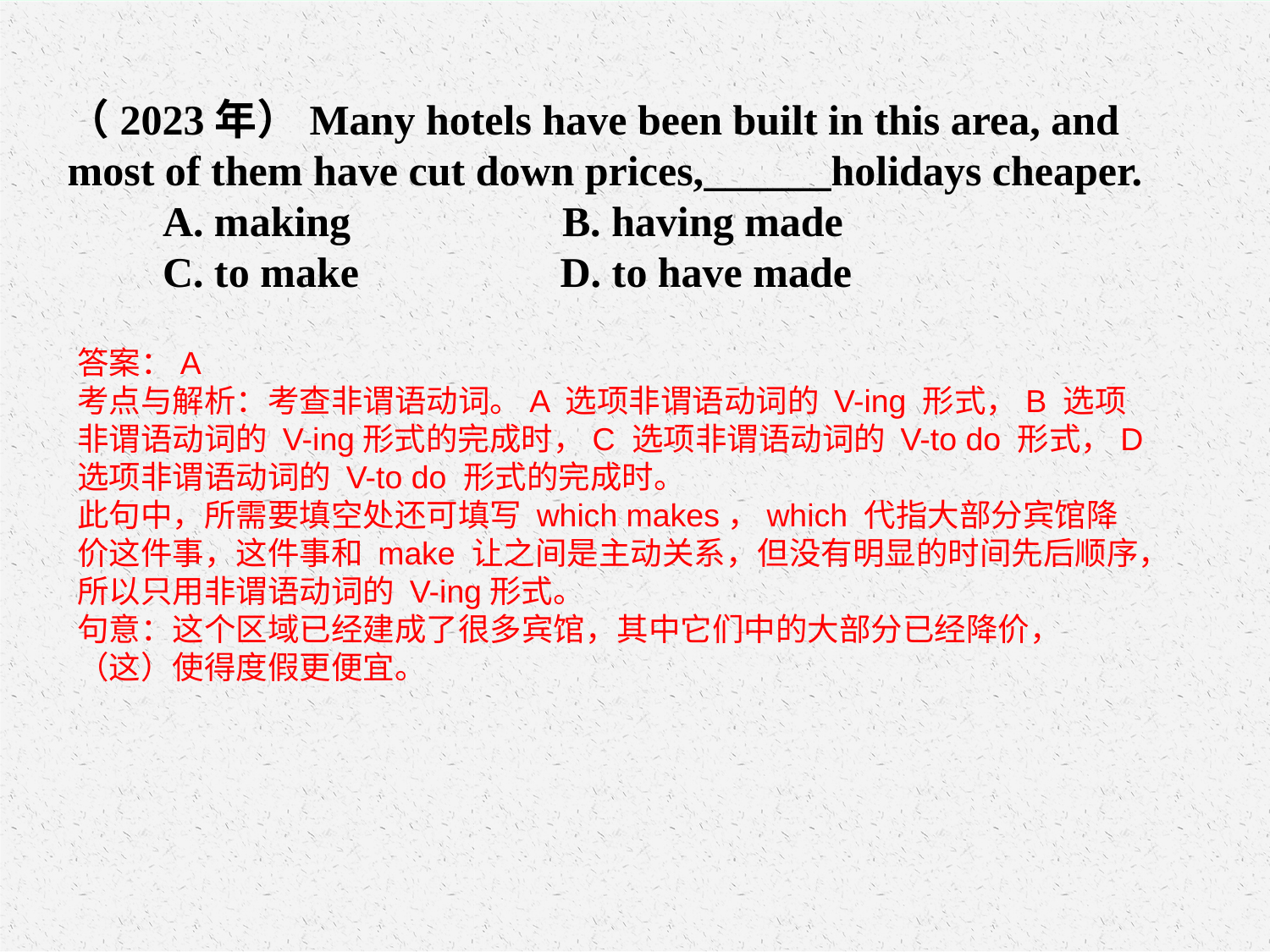

（2023年）Many hotels have been built in this area, and most of them have cut down prices,______holidays cheaper.
         A. making                    B. having made
         C. to make                   D. to have made
答案：A
考点与解析：考查非谓语动词。A 选项非谓语动词的 V-ing 形式，B 选项非谓语动词的 V-ing形式的完成时，C 选项非谓语动词的 V-to do 形式，D 选项非谓语动词的 V-to do 形式的完成时。
此句中，所需要填空处还可填写 which makes，which 代指大部分宾馆降价这件事，这件事和 make 让之间是主动关系，但没有明显的时间先后顺序，所以只用非谓语动词的 V-ing形式。
句意：这个区域已经建成了很多宾馆，其中它们中的大部分已经降价，（这）使得度假更便宜。